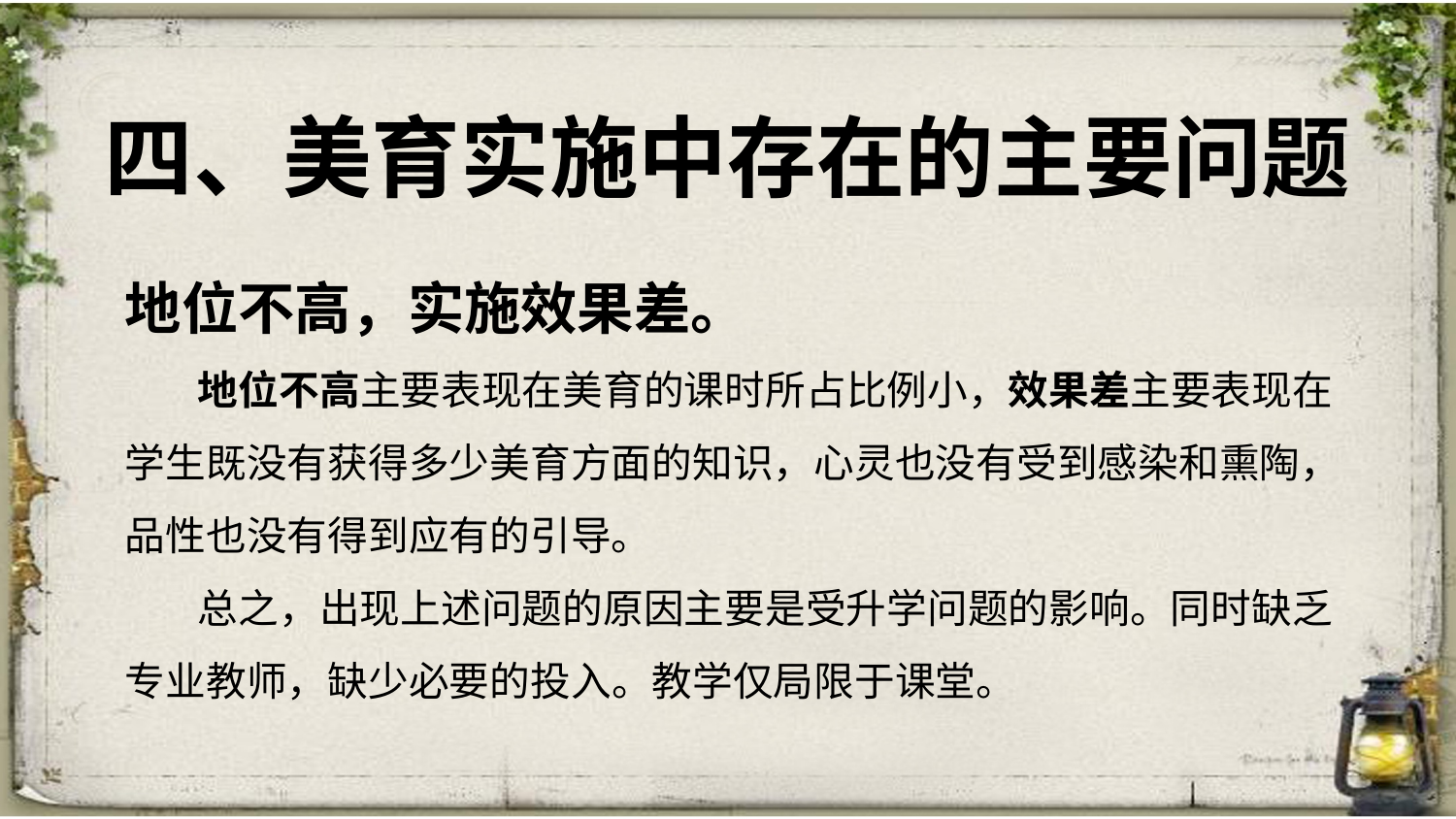

四、美育实施中存在的主要问题
地位不高，实施效果差。
地位不高主要表现在美育的课时所占比例小，效果差主要表现在学生既没有获得多少美育方面的知识，心灵也没有受到感染和熏陶，品性也没有得到应有的引导。
总之，出现上述问题的原因主要是受升学问题的影响。同时缺乏专业教师，缺少必要的投入。教学仅局限于课堂。